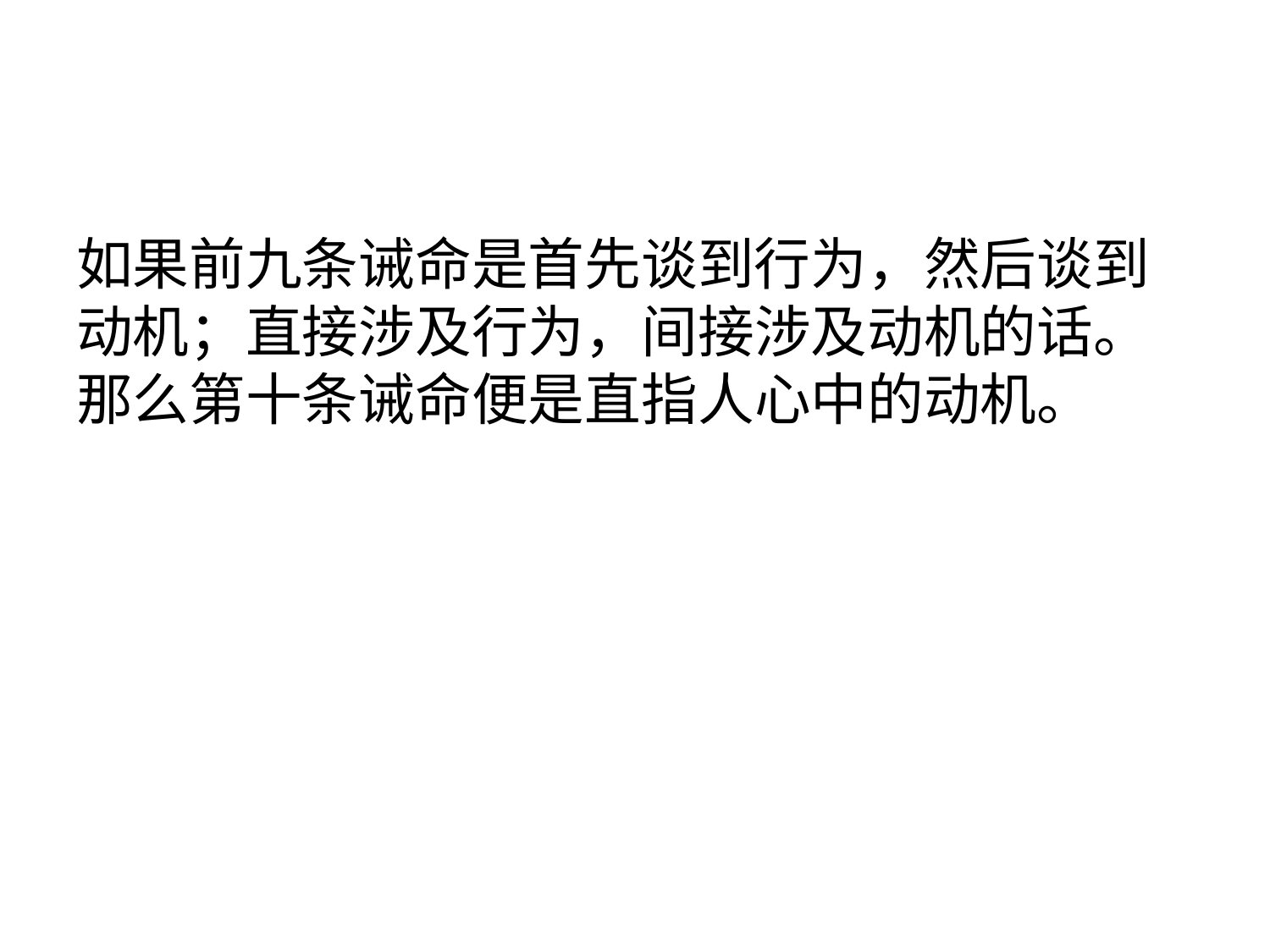

#
如果前九条诫命是首先谈到行为，然后谈到动机；直接涉及行为，间接涉及动机的话。那么第十条诫命便是直指人心中的动机。